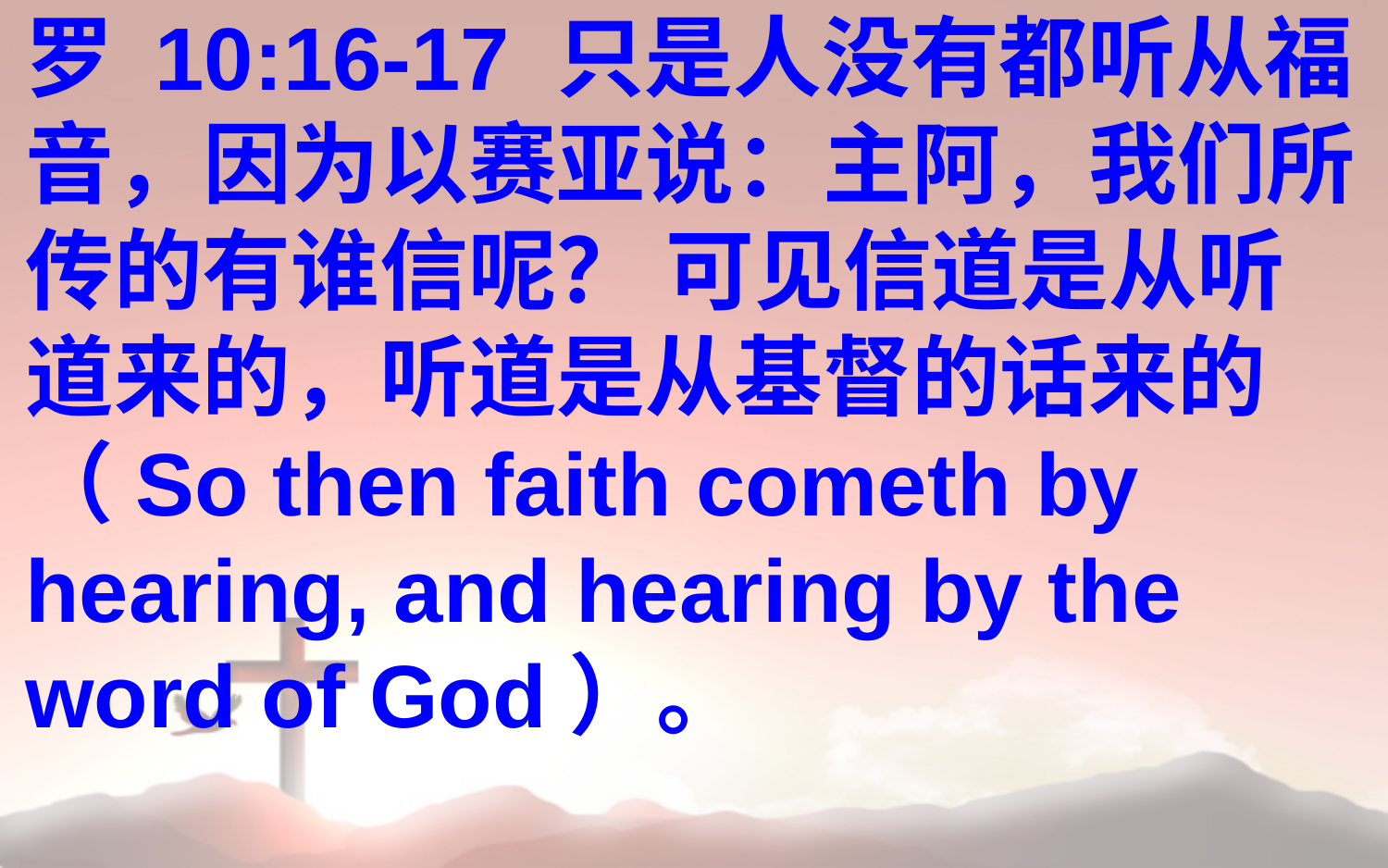

罗 10:16-17 只是人没有都听从福音，因为以赛亚说：主阿，我们所传的有谁信呢？ 可见信道是从听道来的，听道是从基督的话来的（So then faith cometh by hearing, and hearing by the word of God）。